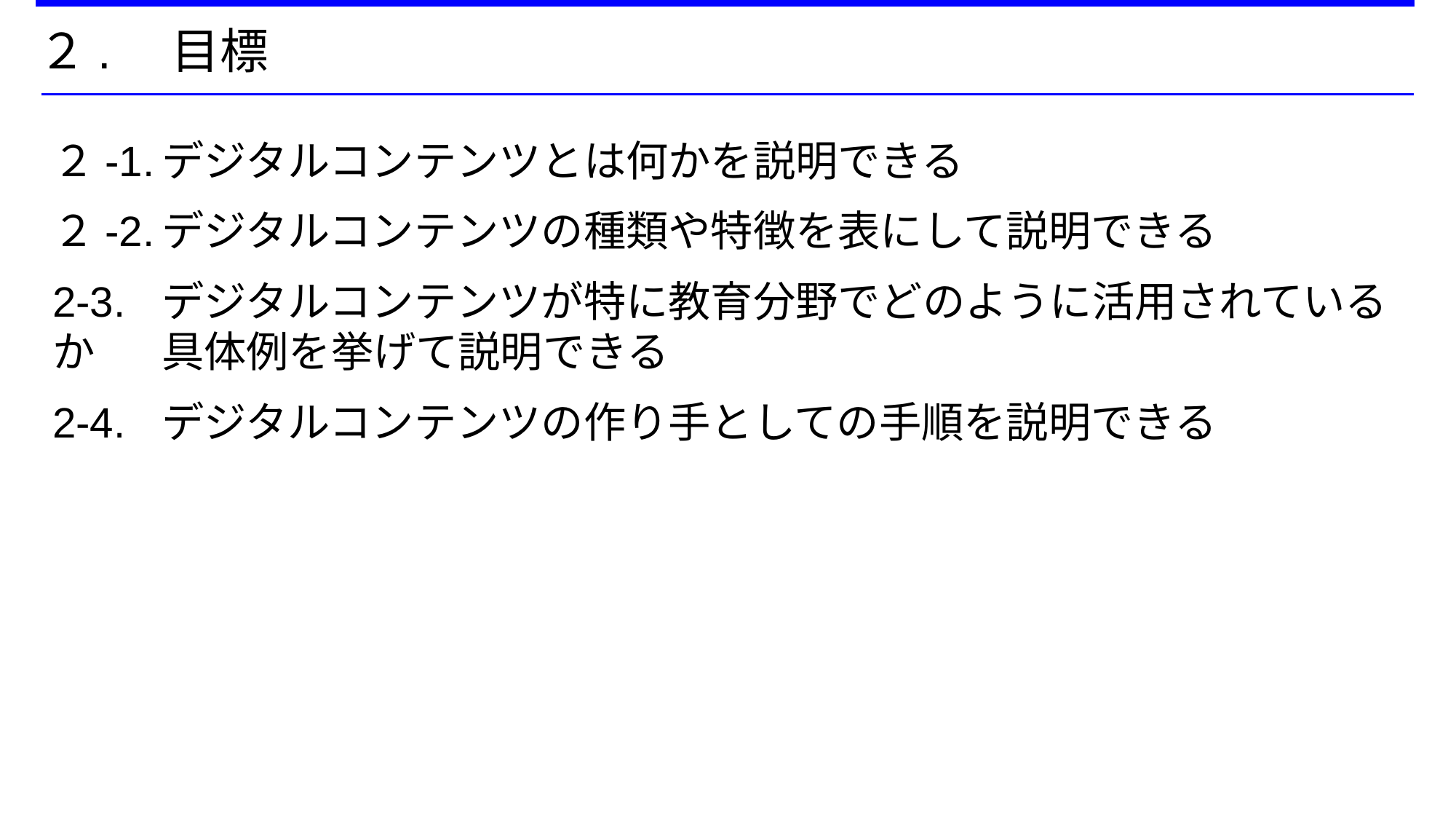

２.　目標
２-1.	デジタルコンテンツとは何かを説明できる

２-2.	デジタルコンテンツの種類や特徴を表にして説明できる

2-3.	デジタルコンテンツが特に教育分野でどのように活用されているか	具体例を挙げて説明できる

2-4.	デジタルコンテンツの作り手としての手順を説明できる